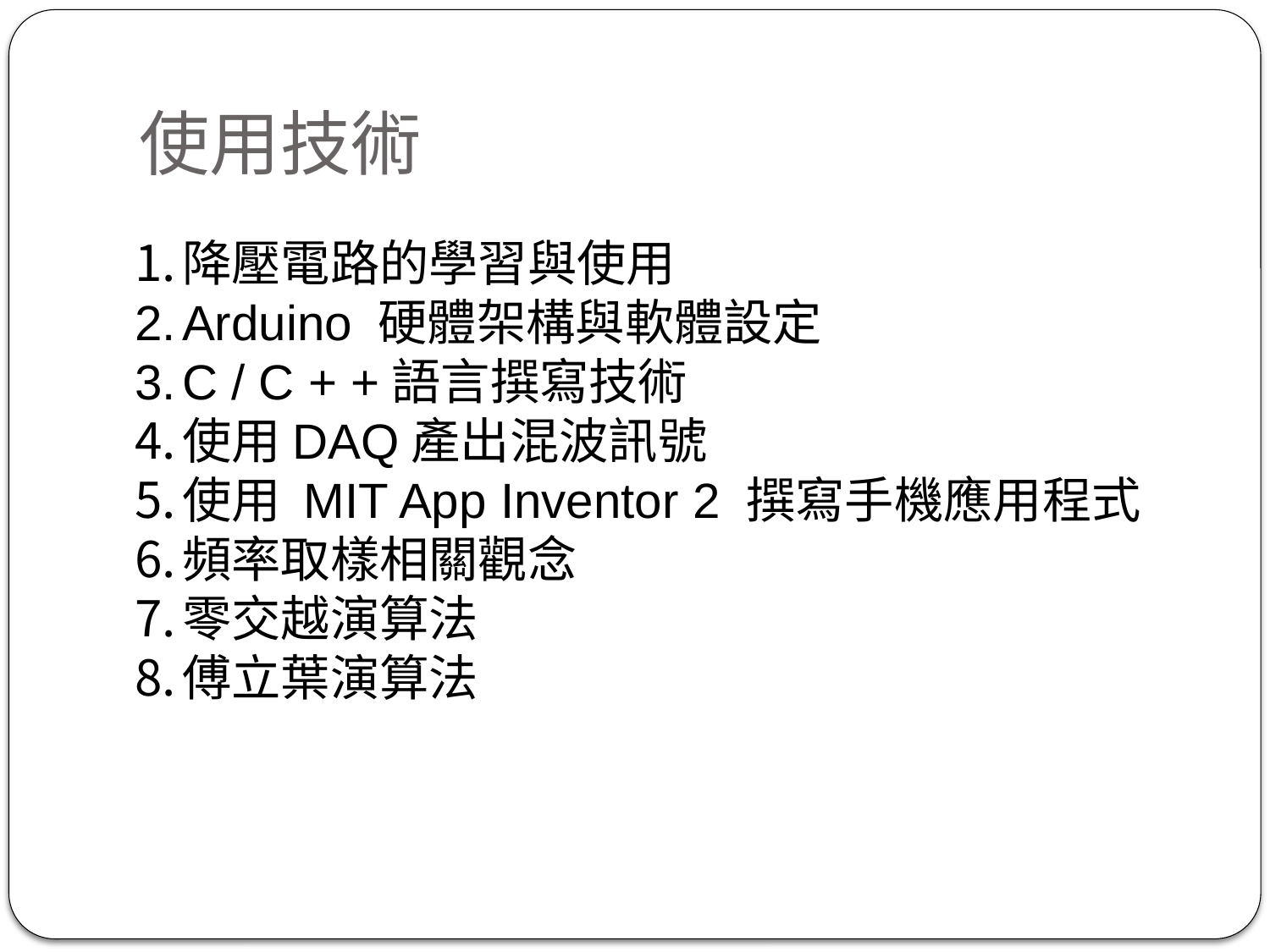

# 使用技術
降壓電路的學習與使用
Arduino 硬體架構與軟體設定
C / C + +語言撰寫技術
使用DAQ產出混波訊號
使用 MIT App Inventor 2 撰寫手機應用程式
頻率取樣相關觀念
零交越演算法
傅立葉演算法